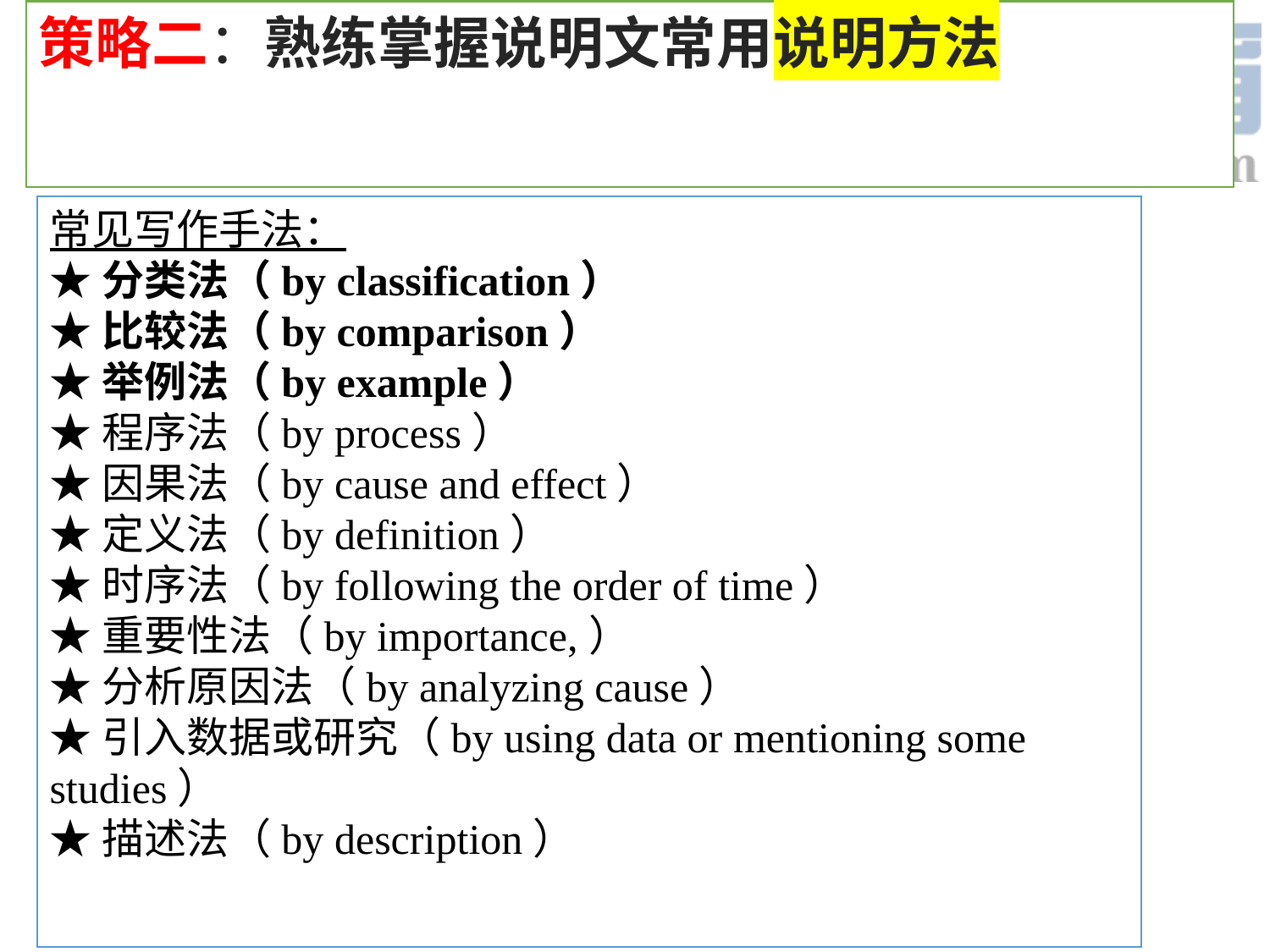

策略二：熟练掌握说明文常用说明方法

常见写作手法：
★分类法（by classification）★比较法（by comparison）★举例法（by example）
★程序法（by process）★因果法（by cause and effect）
★定义法（by definition）★时序法（by following the order of time）
★重要性法（by importance,）★分析原因法（by analyzing cause）★引入数据或研究（by using data or mentioning some studies）★描述法（by description）